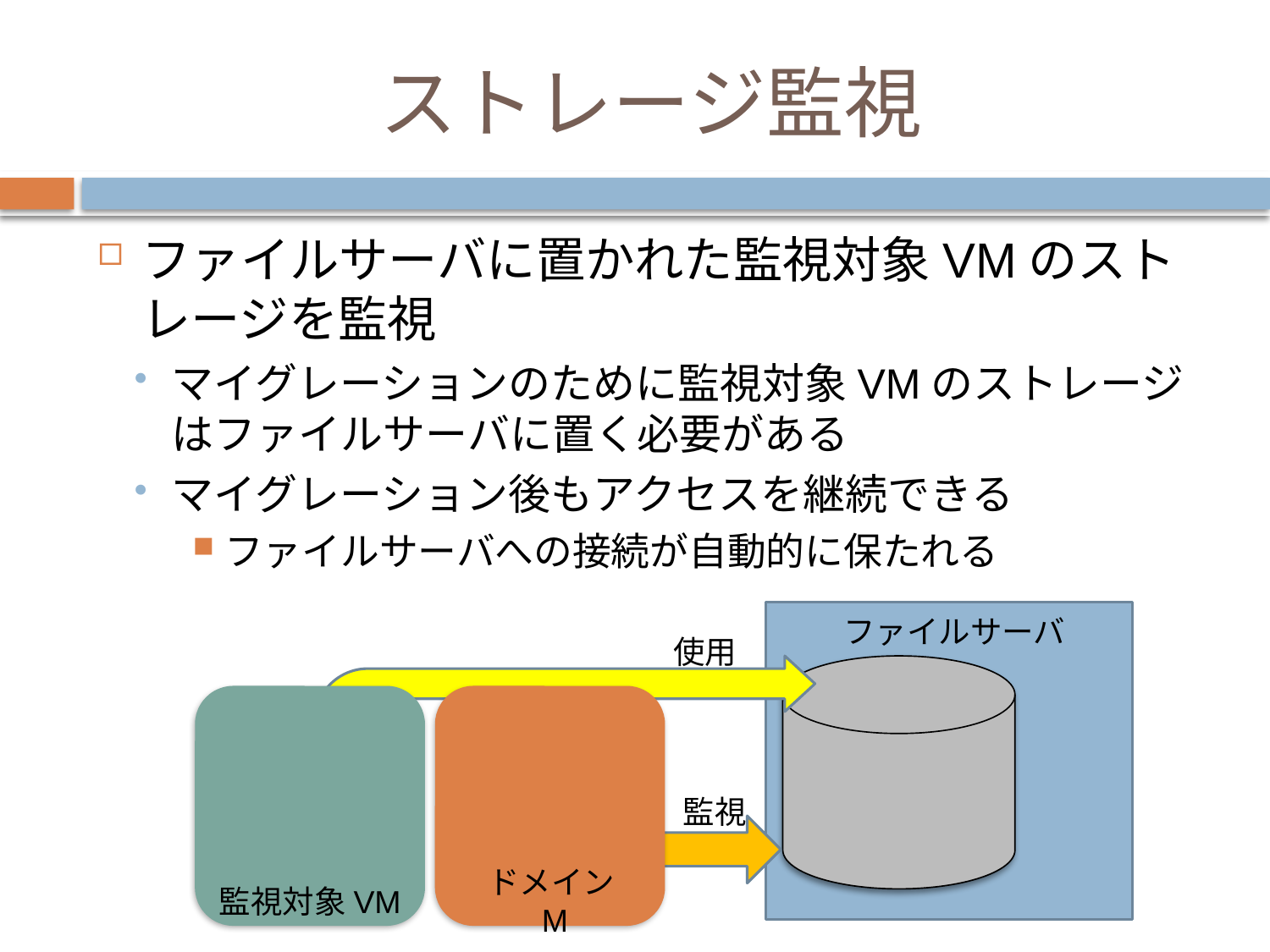

# ストレージ監視
ファイルサーバに置かれた監視対象VMのストレージを監視
マイグレーションのために監視対象VMのストレージはファイルサーバに置く必要がある
マイグレーション後もアクセスを継続できる
ファイルサーバへの接続が自動的に保たれる
ファイルサーバ

使用

監視

監視対象VM
ドメインM